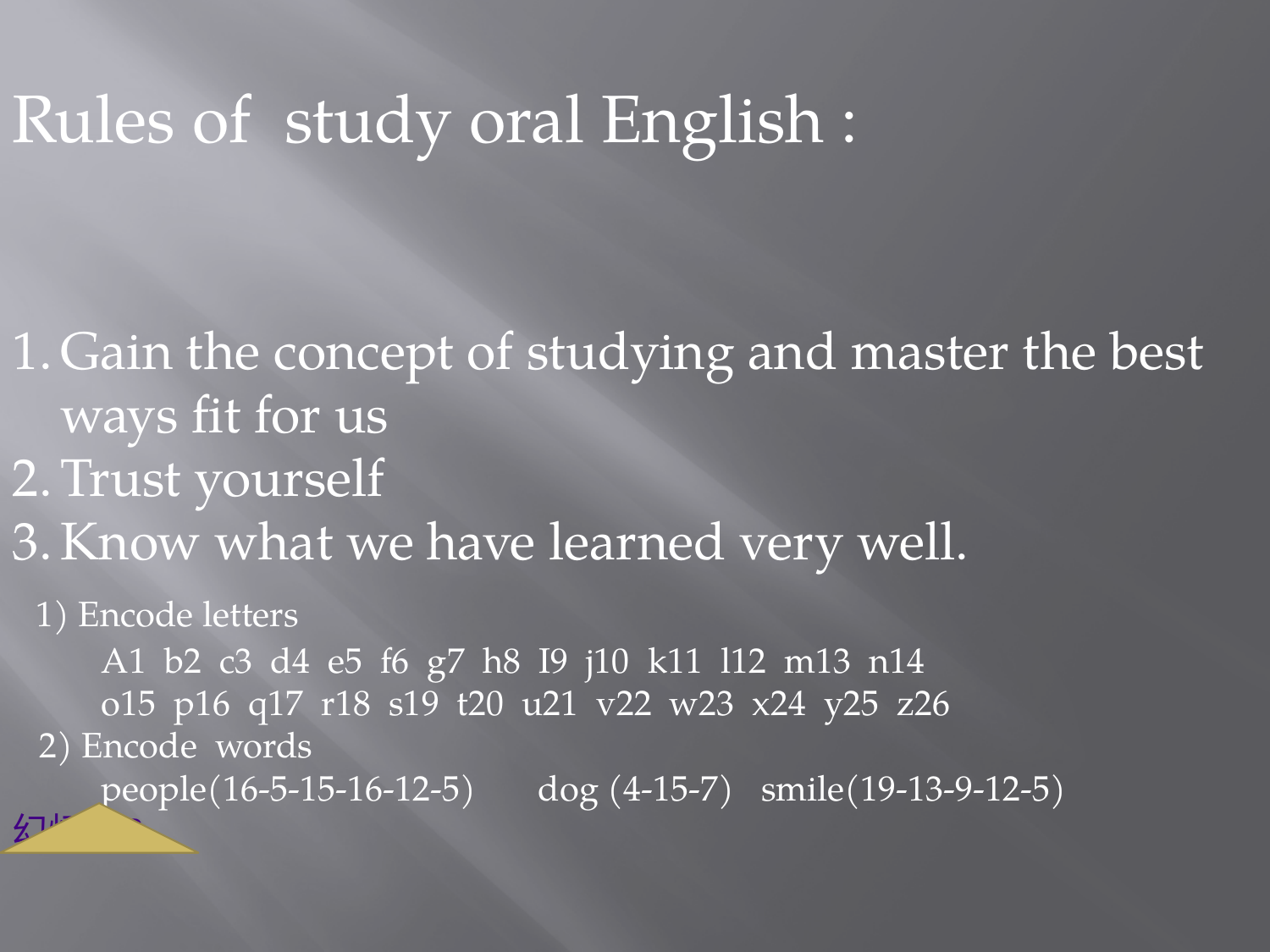

Rules of  study oral English :

Gain the concept of studying and master the best ways fit for us
Trust yourself
Know what we have learned very well.
  1) Encode letters
          A1  b2  c3  d4  e5  f6  g7  h8  I9  j10  k11  l12  m13  n14
          o15  p16  q17  r18  s19  t20  u21  v22  w23  x24  y25  z26
   2) Encode  words
          people(16-5-15-16-12-5)       dog (4-15-7)   smile(19-13-9-12-5)
幻灯片 3